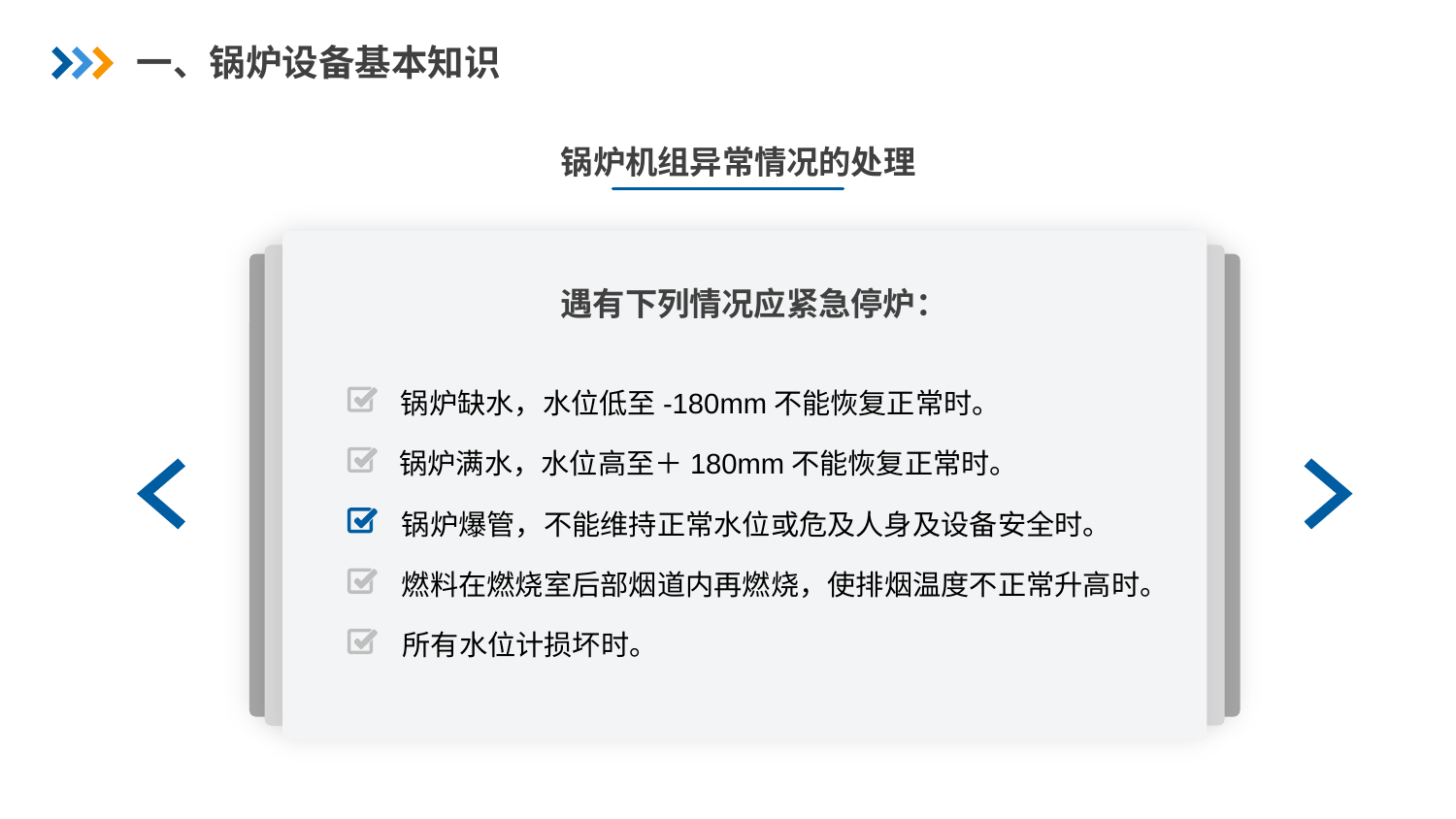

一、锅炉设备基本知识
锅炉机组异常情况的处理

遇有下列情况应紧急停炉：
锅炉缺水，水位低至-180mm不能恢复正常时。

锅炉满水，水位高至＋180mm不能恢复正常时。

锅炉爆管，不能维持正常水位或危及人身及设备安全时。
燃料在燃烧室后部烟道内再燃烧，使排烟温度不正常升高时。
所有水位计损坏时。